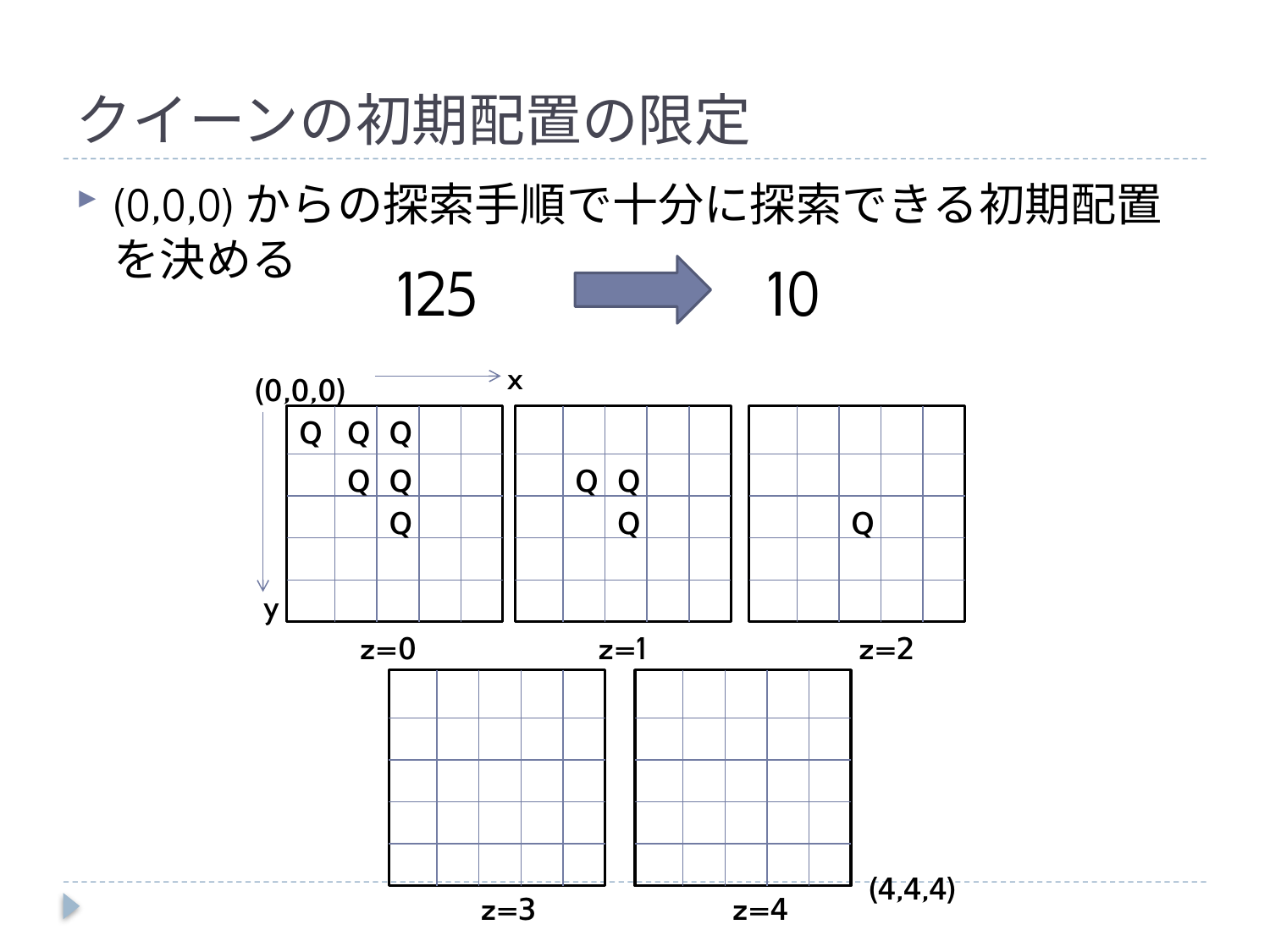

# クイーンの初期配置の限定
(0,0,0)からの探索手順で十分に探索できる初期配置を決める
125
10

x
(0,0,0)

Q
Q
Q

Q
Q
Q
Q
Q
Q
Q
y
z=0
z=1
z=2

(4,4,4)
z=3
z=4